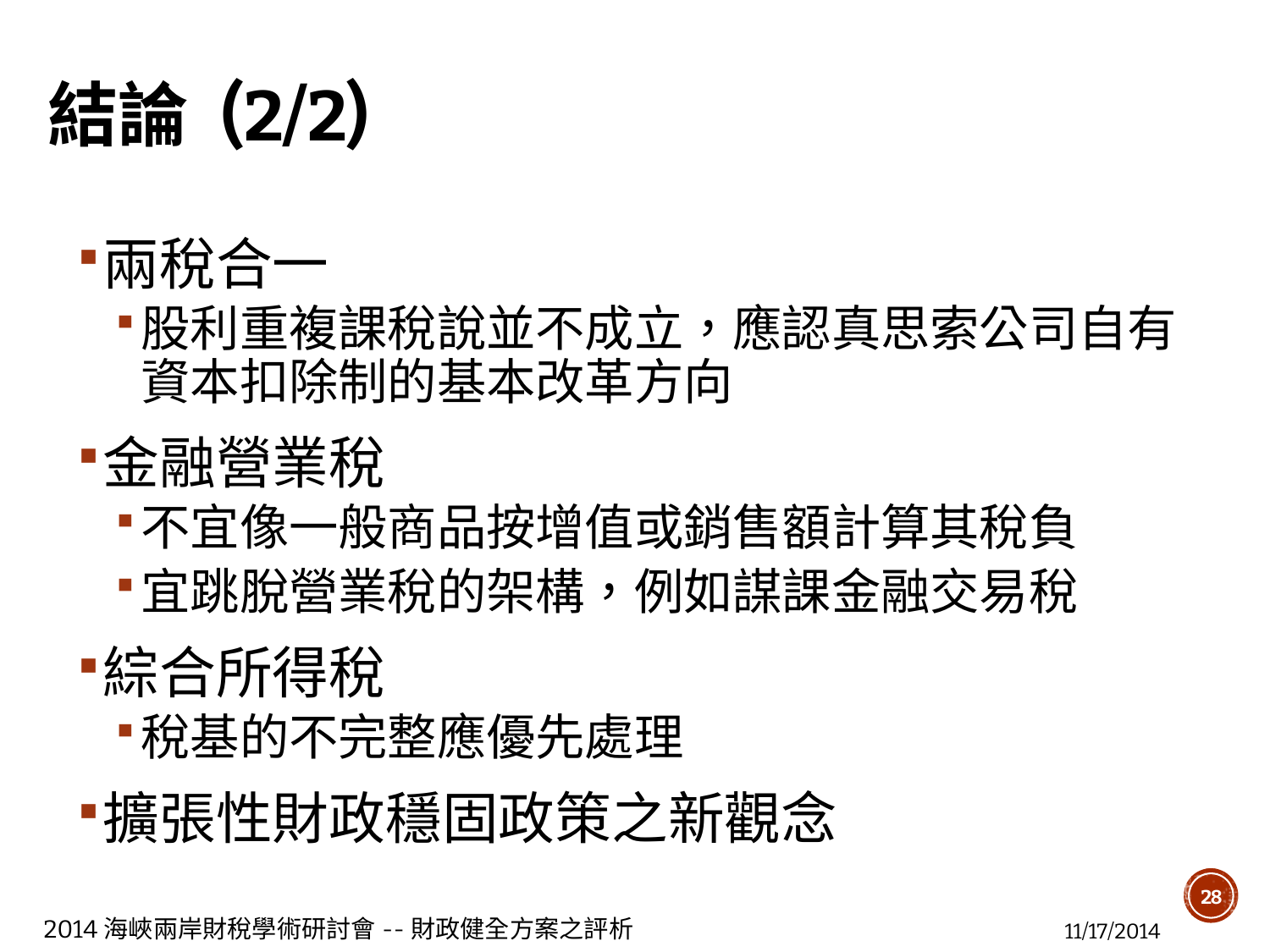

# 結論 (2/2)
兩稅合一
股利重複課稅說並不成立，應認真思索公司自有資本扣除制的基本改革方向
金融營業稅
不宜像一般商品按增值或銷售額計算其稅負
宜跳脫營業稅的架構，例如謀課金融交易稅
綜合所得稅
稅基的不完整應優先處理
擴張性財政穩固政策之新觀念
28
2014海峽兩岸財稅學術研討會--財政健全方案之評析
11/17/2014